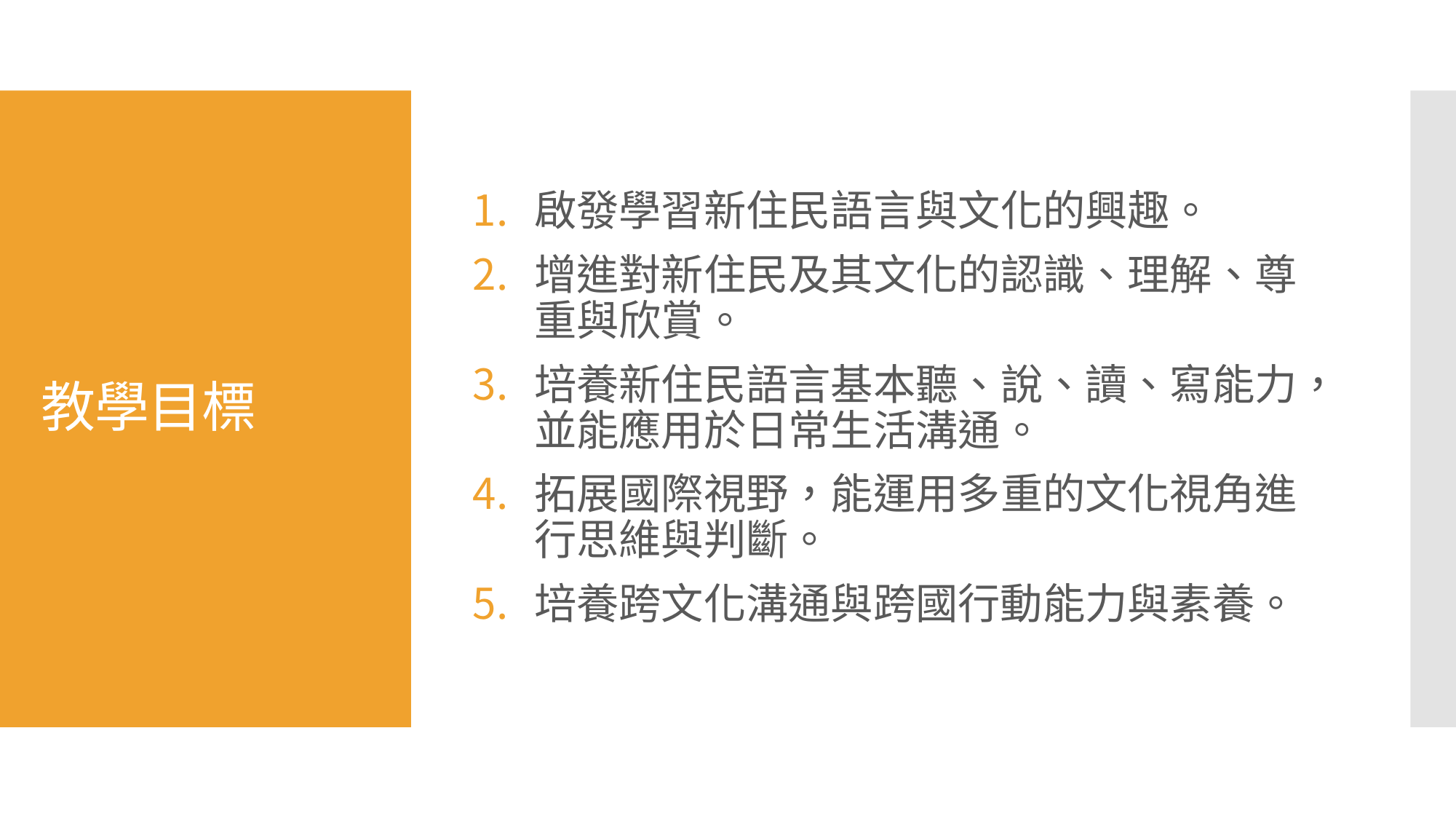

啟發學習新住民語言與文化的興趣。
增進對新住民及其文化的認識、理解、尊重與欣賞。
培養新住民語言基本聽、說、讀、寫能力，並能應用於日常生活溝通。
拓展國際視野，能運用多重的文化視角進行思維與判斷。
培養跨文化溝通與跨國行動能力與素養。
# 教學目標